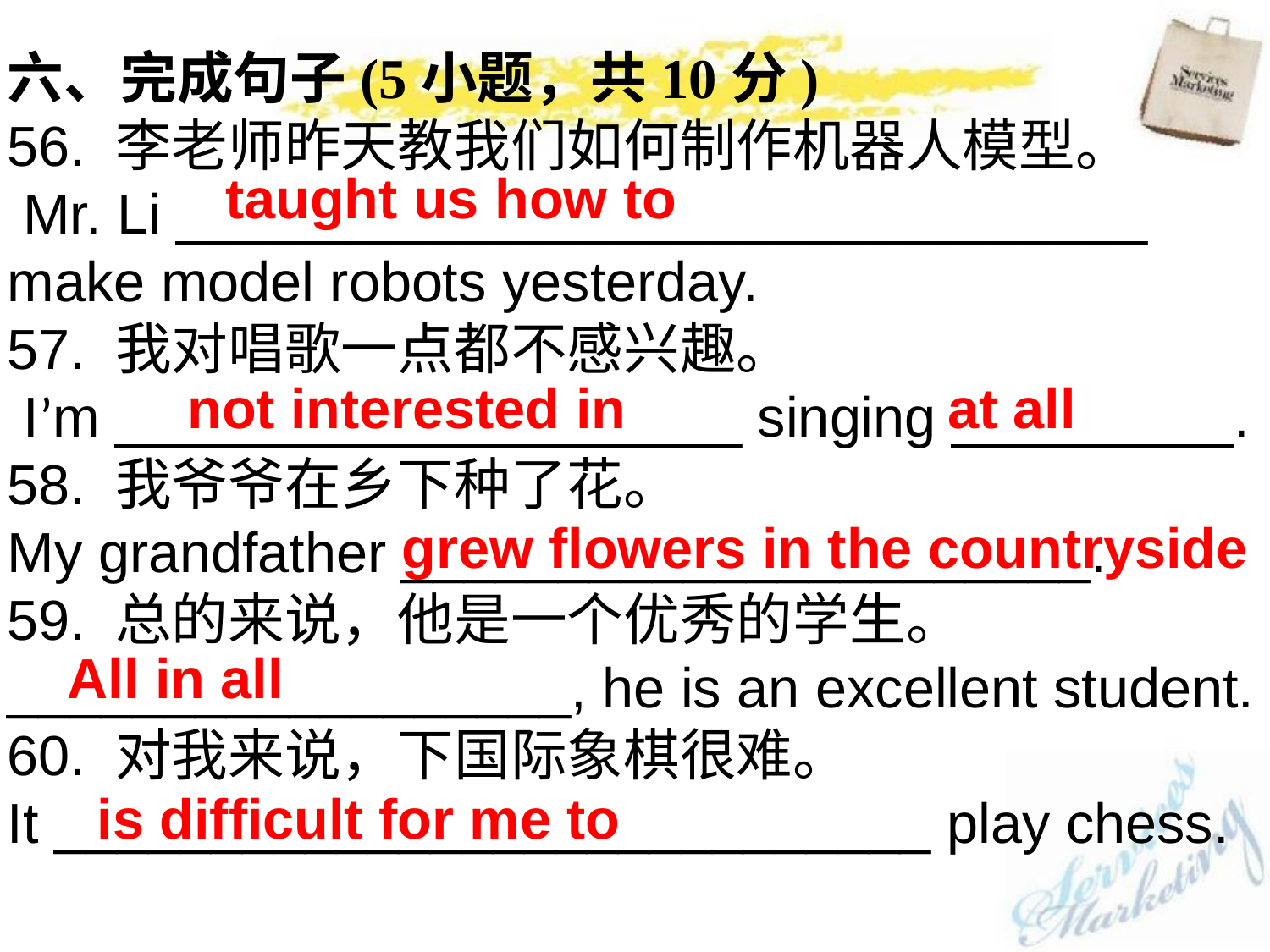

六、完成句子(5小题，共10分)
56. 李老师昨天教我们如何制作机器人模型。
 Mr. Li _______________________________ make model robots yesterday.
57. 我对唱歌一点都不感兴趣。
 I’m ____________________ singing _________.
58. 我爷爷在乡下种了花。
My grandfather ______________________.
59. 总的来说，他是一个优秀的学生。
__________________, he is an excellent student.
60. 对我来说，下国际象棋很难。
It ____________________________ play chess.
taught us how to
not interested in
at all
 grew flowers in the countryside
All in all
is difficult for me to